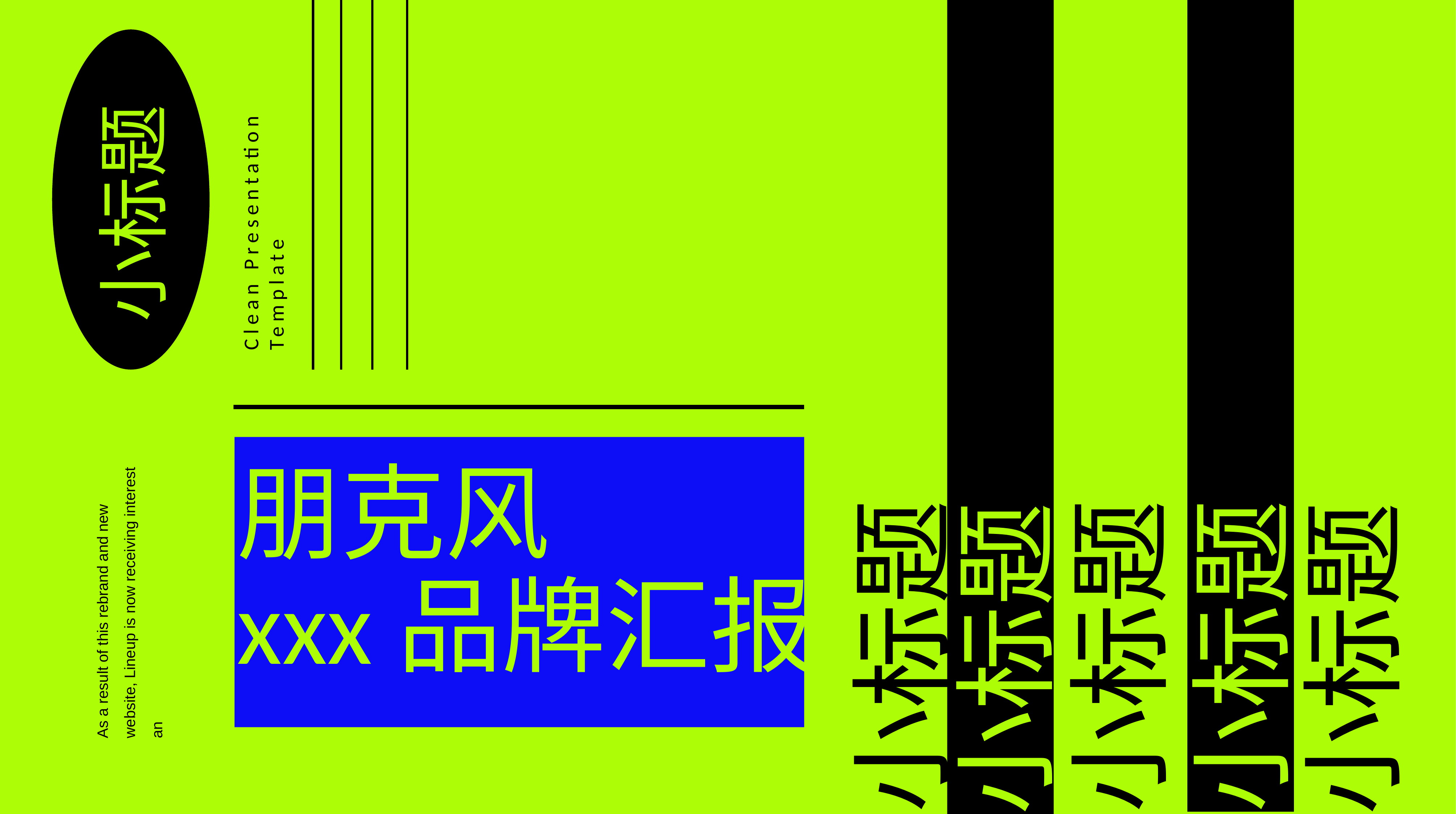

小标题
Clean Presentation Template
小标题
小标题

小标题
小标题
小标题

朋克风
xxx品牌汇报
As a result of this rebrand and new website, Lineup is now receiving interest an